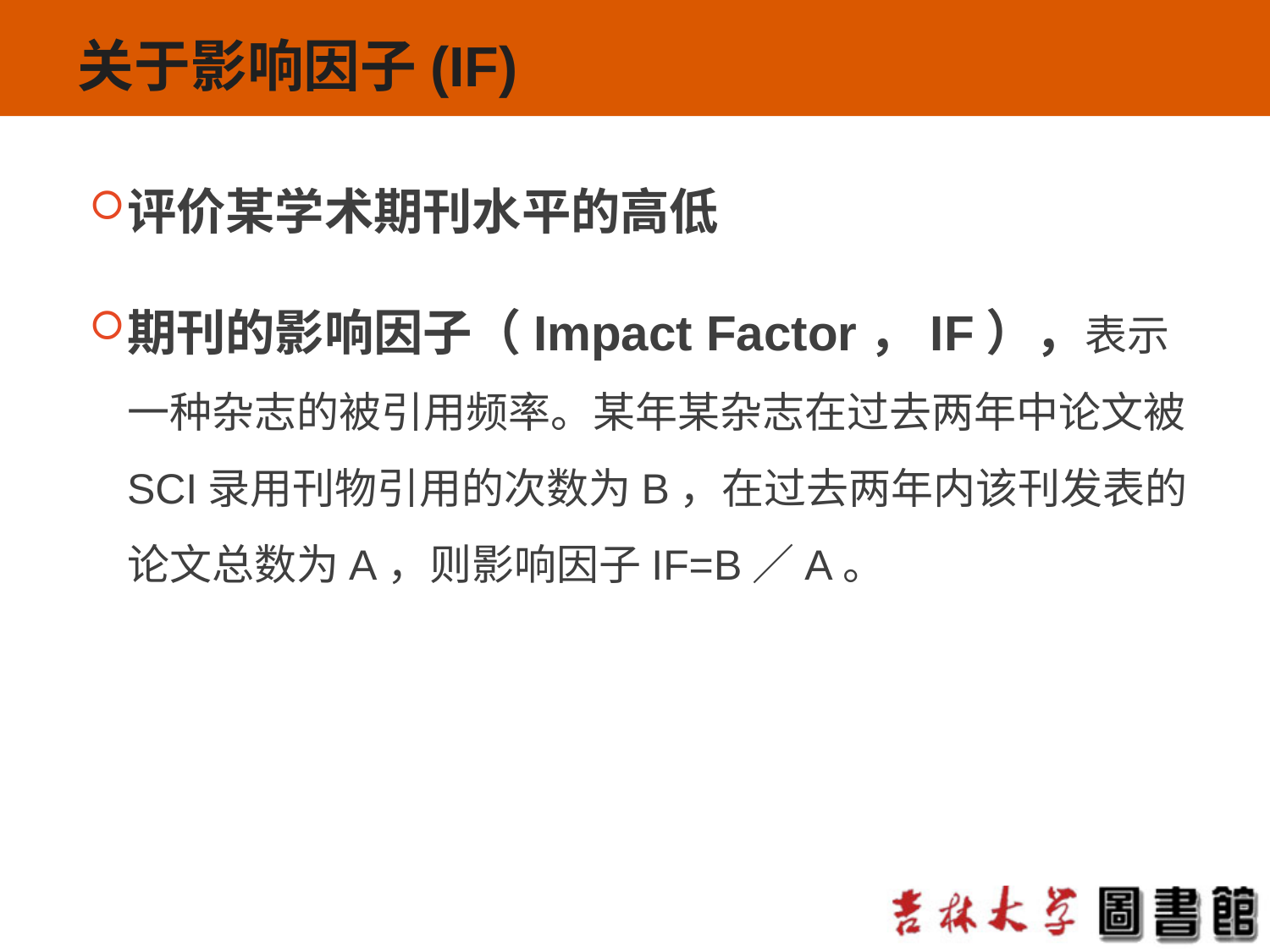

# 关于影响因子(IF)
评价某学术期刊水平的高低
期刊的影响因子（Impact Factor，IF），表示一种杂志的被引用频率。某年某杂志在过去两年中论文被SCI录用刊物引用的次数为B，在过去两年内该刊发表的论文总数为A，则影响因子IF=B／A。